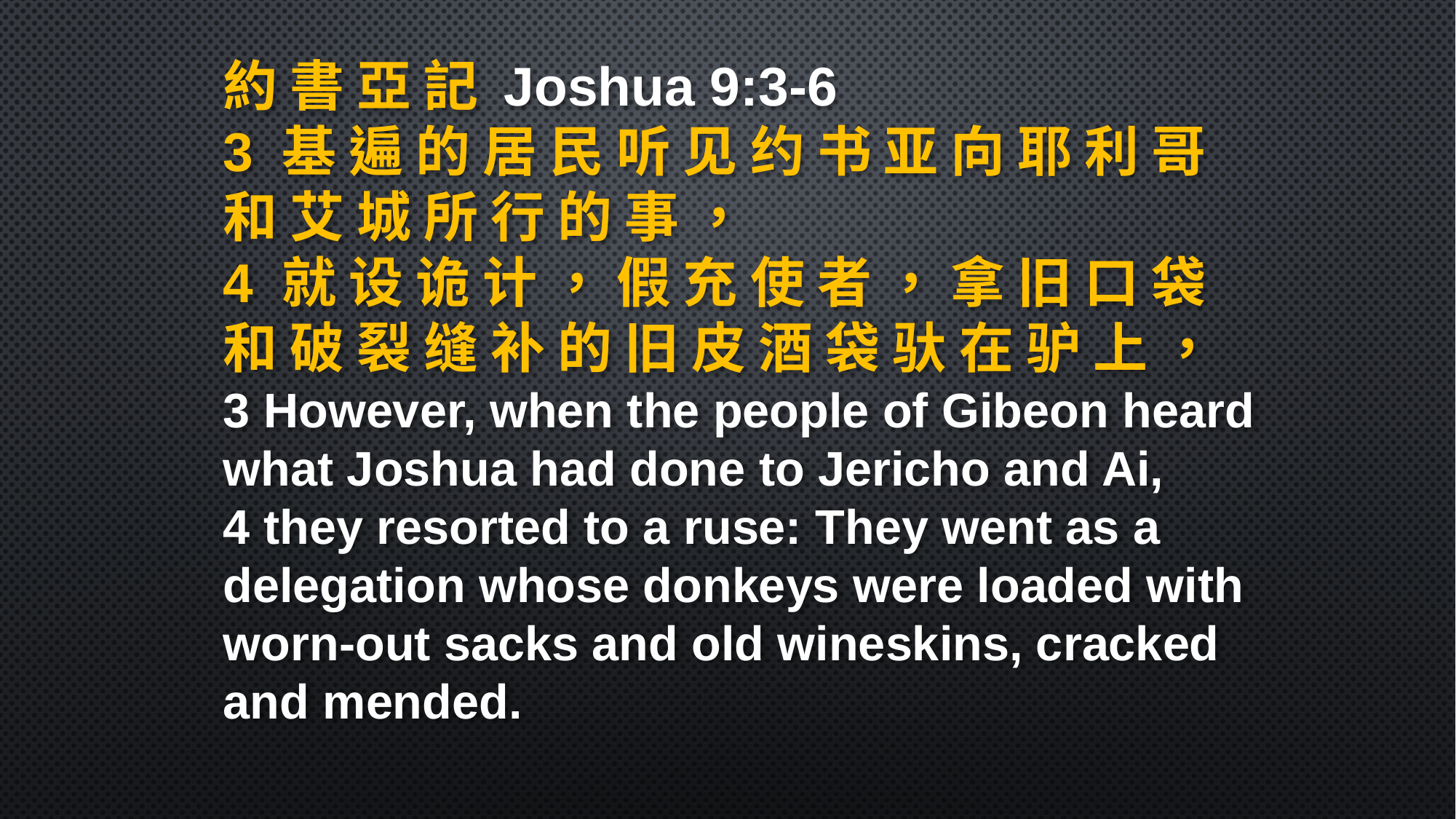

約 書 亞 記 Joshua 9:3-6
3 基 遍 的 居 民 听 见 约 书 亚 向 耶 利 哥 和 艾 城 所 行 的 事 ，
4 就 设 诡 计 ， 假 充 使 者 ， 拿 旧 口 袋 和 破 裂 缝 补 的 旧 皮 酒 袋 驮 在 驴 上 ，
3 However, when the people of Gibeon heard what Joshua had done to Jericho and Ai,
4 they resorted to a ruse: They went as a delegation whose donkeys were loaded with worn-out sacks and old wineskins, cracked and mended.